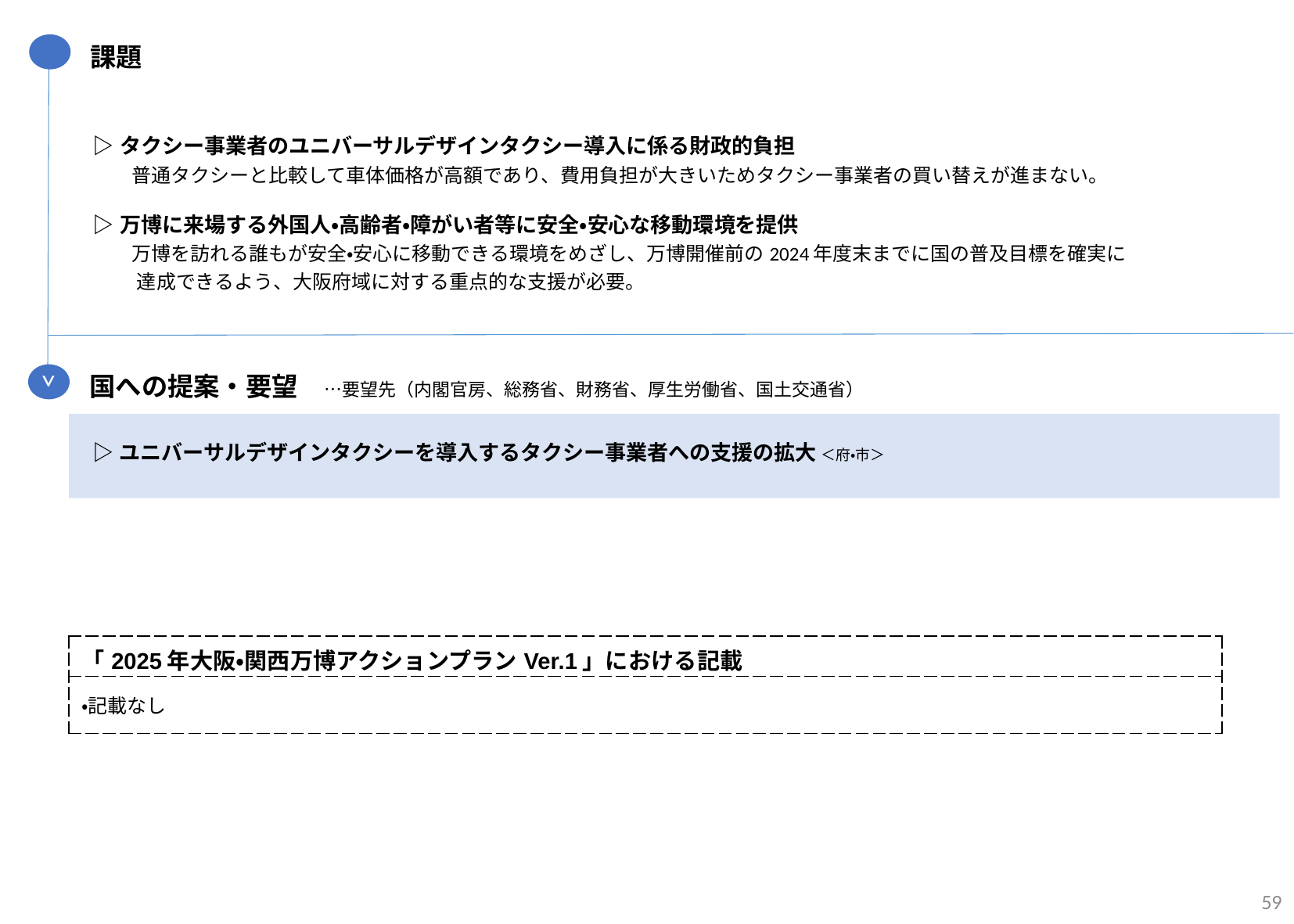

課題
| ▷タクシー事業者のユニバーサルデザインタクシー導入に係る財政的負担 　　普通タクシーと比較して車体価格が高額であり、費用負担が大きいためタクシー事業者の買い替えが進まない。 ▷万博に来場する外国人・高齢者・障がい者等に安全・安心な移動環境を提供 　　万博を訪れる誰もが安全・安心に移動できる環境をめざし、万博開催前の2024年度末までに国の普及目標を確実に 達成できるよう、大阪府域に対する重点的な支援が必要。 |
| --- |
|  |
>

国への提案・要望　…要望先（内閣官房、総務省、財務省、厚生労働省、国土交通省）

| ▷ユニバーサルデザインタクシーを導入するタクシー事業者への支援の拡大 ＜府・市＞ |
| --- |
| 「2025年大阪・関西万博アクションプランVer.1」における記載 |
| --- |
| ・記載なし |

59